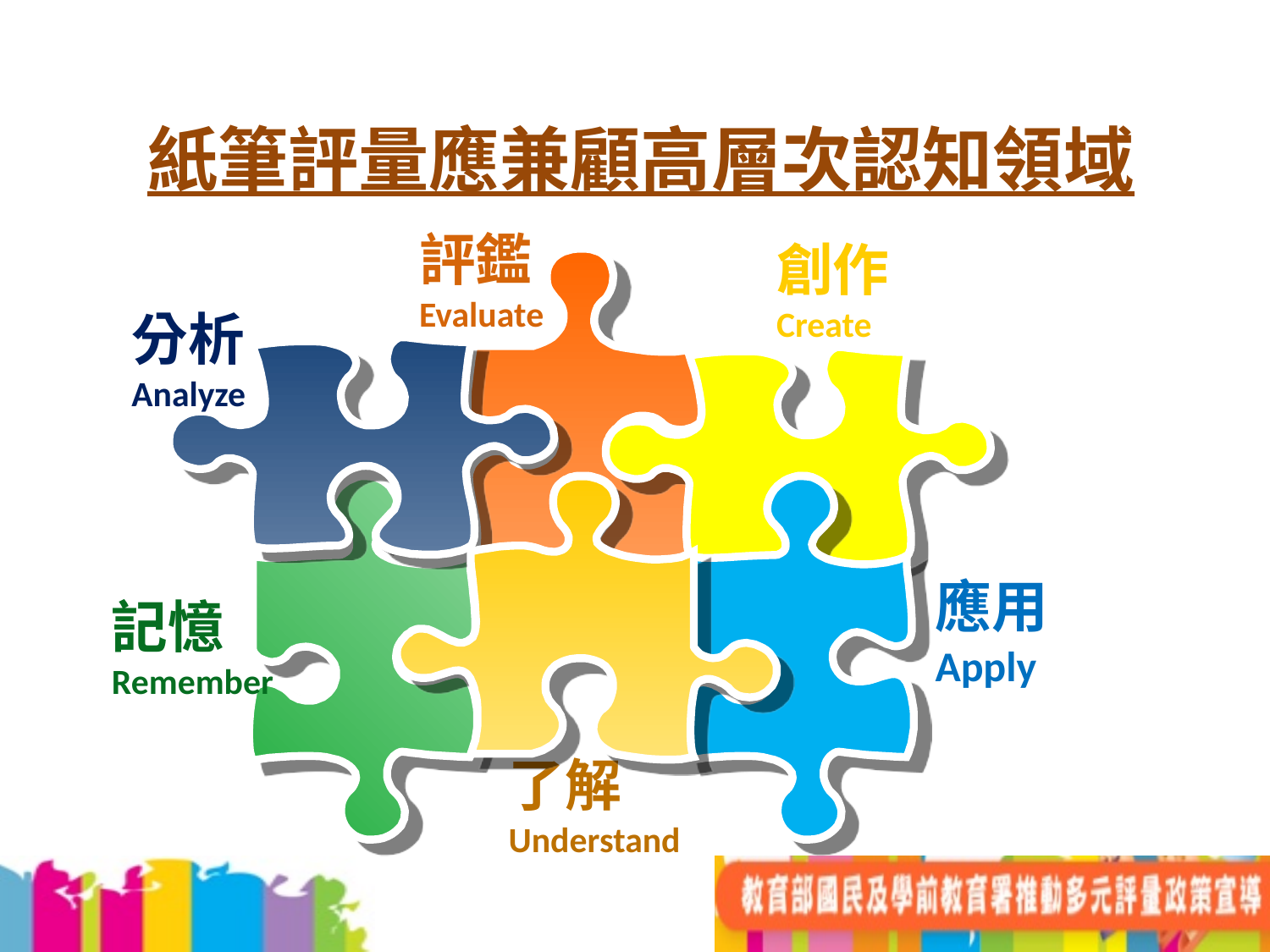

紙筆評量應兼顧高層次認知領域
評鑑 Evaluate
創作 Create

分析 Analyze

應用 Apply
記憶 Remember
了解 Understand